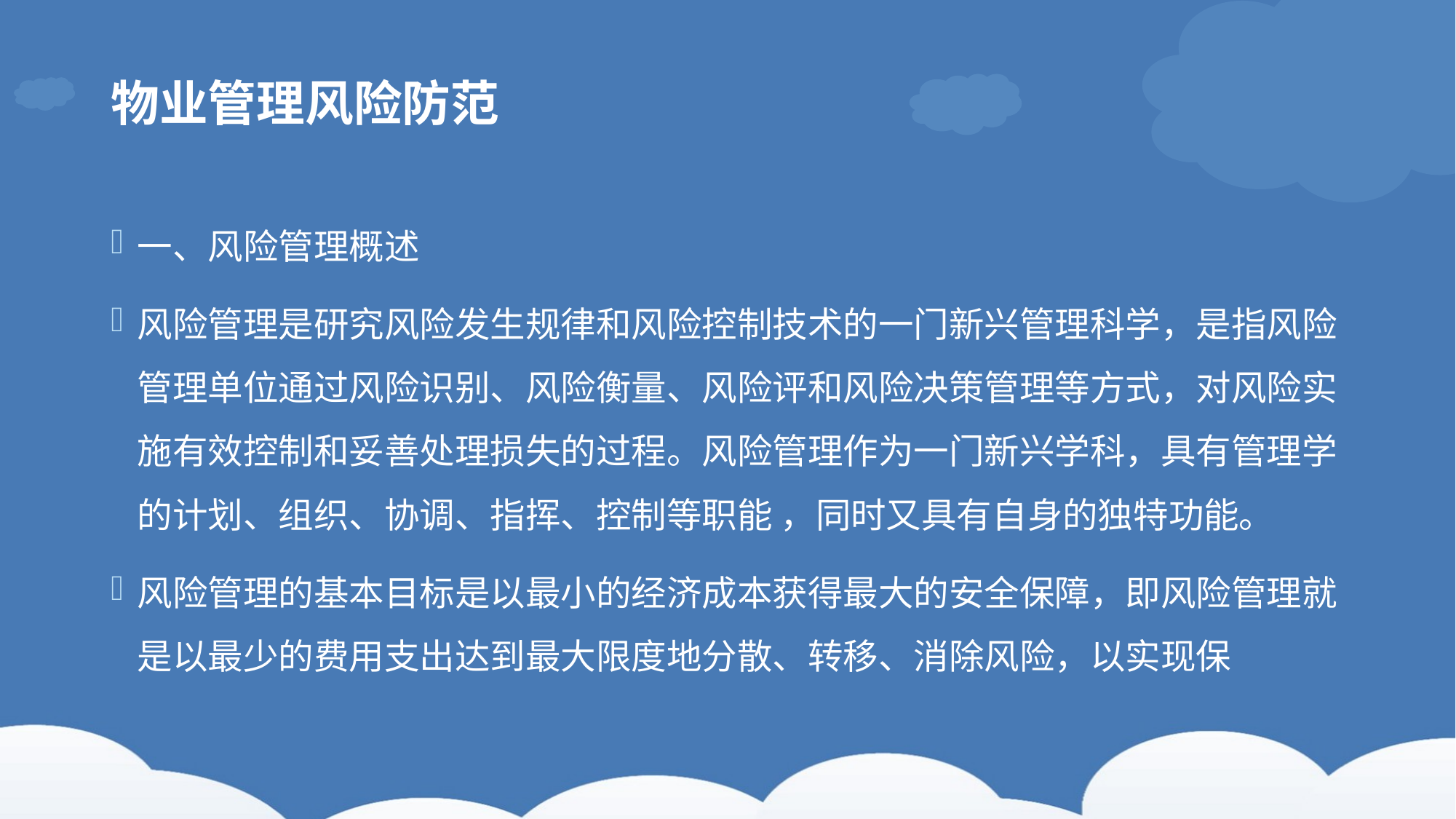

# 物业管理风险防范
一、风险管理概述
风险管理是研究风险发生规律和风险控制技术的一门新兴管理科学，是指风险管理单位通过风险识别、风险衡量、风险评和风险决策管理等方式，对风险实施有效控制和妥善处理损失的过程。风险管理作为一门新兴学科，具有管理学的计划、组织、协调、指挥、控制等职能 ，同时又具有自身的独特功能。
风险管理的基本目标是以最小的经济成本获得最大的安全保障，即风险管理就是以最少的费用支出达到最大限度地分散、转移、消除风险，以实现保